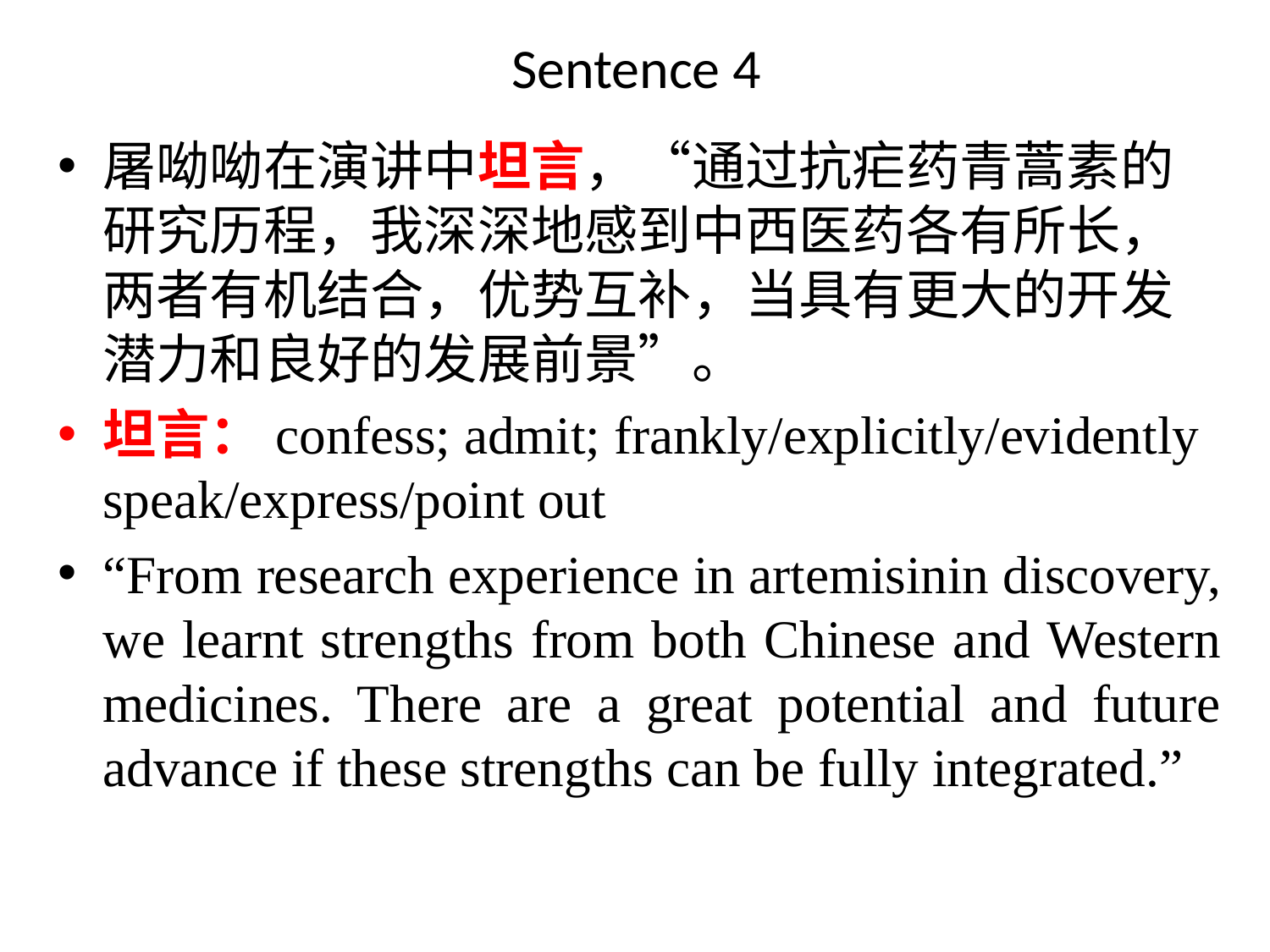

# Sentence 4
屠呦呦在演讲中坦言，“通过抗疟药青蒿素的研究历程，我深深地感到中西医药各有所长，两者有机结合，优势互补，当具有更大的开发潜力和良好的发展前景”。
坦言：confess; admit; frankly/explicitly/evidently speak/express/point out
“From research experience in artemisinin discovery, we learnt strengths from both Chinese and Western medicines. There are a great potential and future advance if these strengths can be fully integrated.”